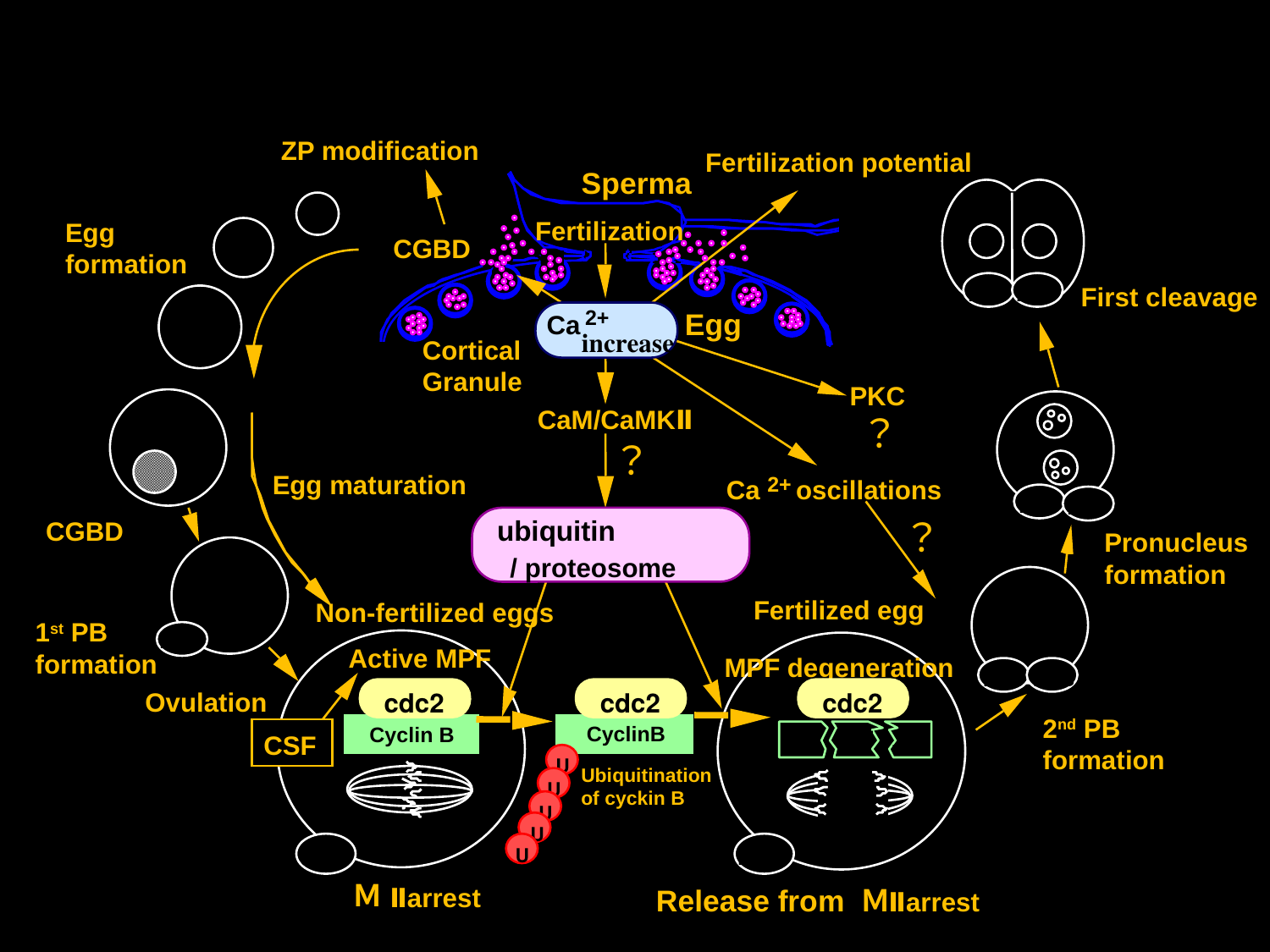

2+
Ca
による卵活性化機構

ZP modification
Fertilization potential
Sperma

Fertilization

Egg
formation

CGBD

1PB
2PB
First cleavage

2+

Egg

Ca

 increase

Cortical
Granule

PKC

CaM/CaMKⅡ

？

？

Egg maturation
2+
Ca
oscillations

1PB
2PB

ubiquitin
/ proteosome

？
CGBD

Pronucleus
formation

Fertilized egg
Non-fertilized eggs
1st PB
formation

1PB

Active MPF

MPF degeneration

1PB
2PB

cdc2

cdc2

cdc2
Ovulation

2nd PB
formation

CyclinB

Cyclin B
サイ
クリ
ンＢ
CSF

U

Ubiquitination
of cyckin B

U

U

U

1PB
1PB
U
Ｍ
Ⅱarrest
Release from Ｍ
Ⅱarrest